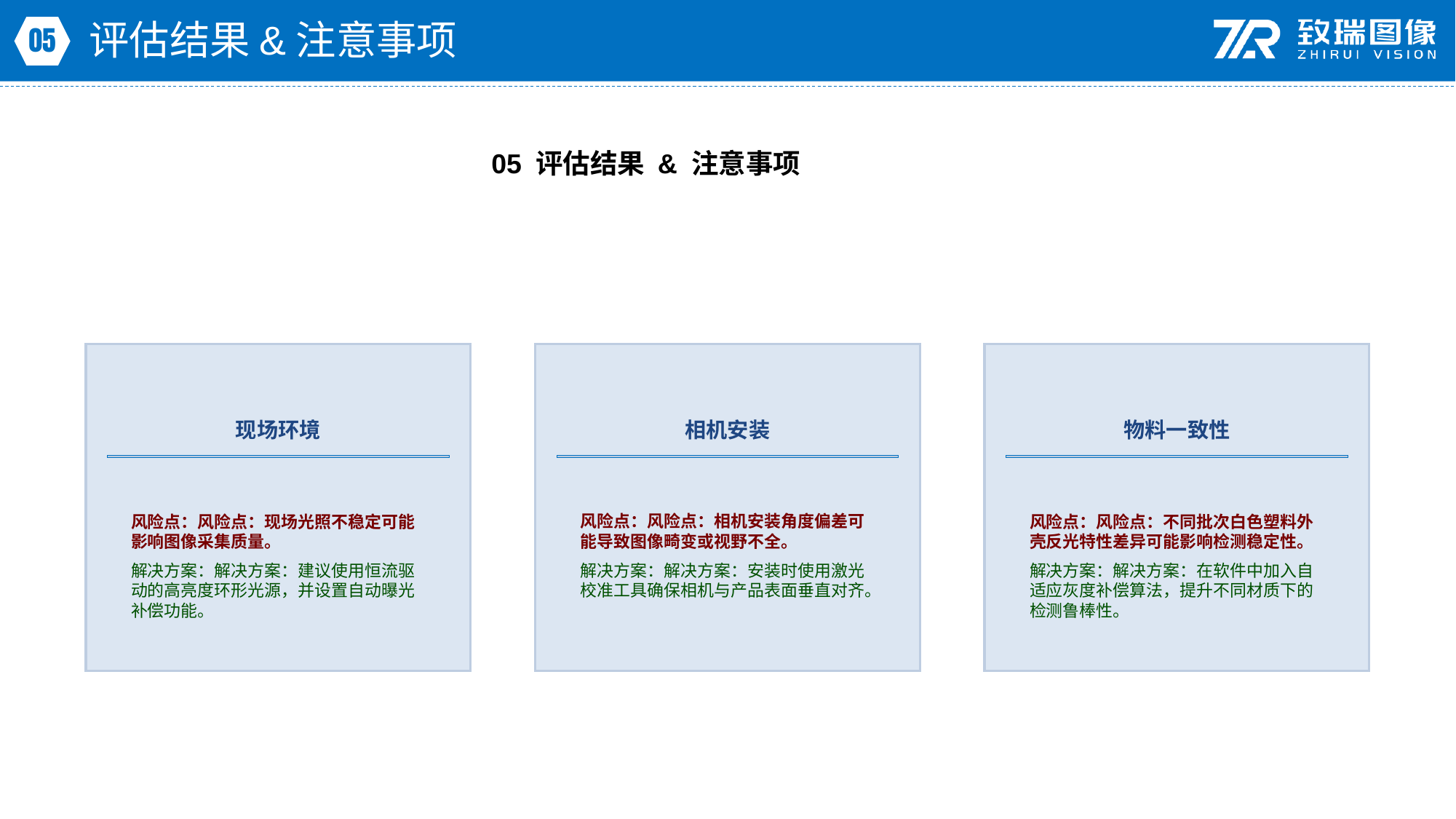

评估结果&注意事项
05

05 评估结果 & 注意事项

现场环境

相机安装

物料一致性

风险点：风险点：现场光照不稳定可能影响图像采集质量。
解决方案：解决方案：建议使用恒流驱动的高亮度环形光源，并设置自动曝光补偿功能。

风险点：风险点：相机安装角度偏差可能导致图像畸变或视野不全。
解决方案：解决方案：安装时使用激光校准工具确保相机与产品表面垂直对齐。

风险点：风险点：不同批次白色塑料外壳反光特性差异可能影响检测稳定性。
解决方案：解决方案：在软件中加入自适应灰度补偿算法，提升不同材质下的检测鲁棒性。